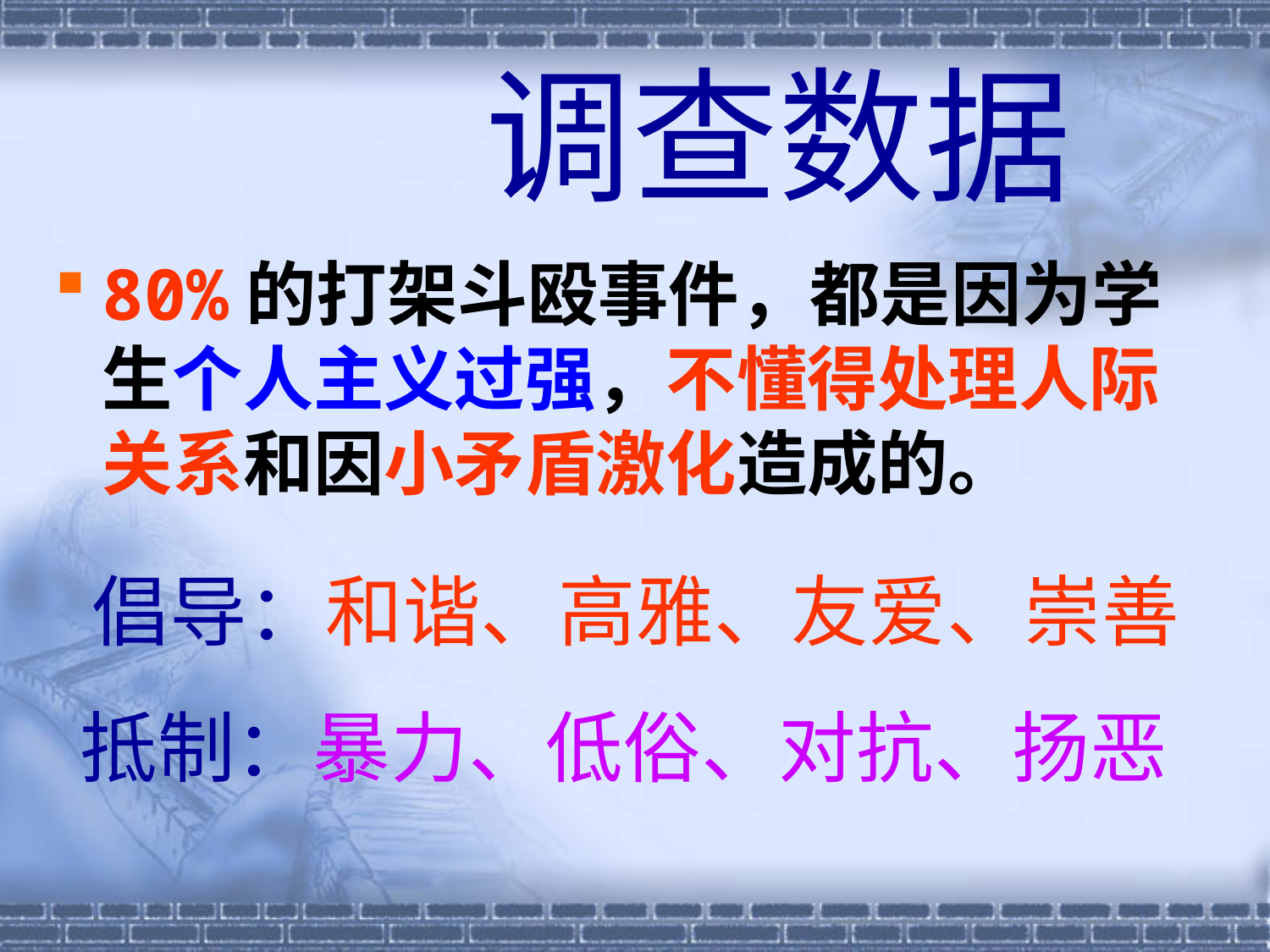

# 调查数据
80%的打架斗殴事件，都是因为学生个人主义过强，不懂得处理人际关系和因小矛盾激化造成的。
倡导：和谐、高雅、友爱、崇善
抵制：暴力、低俗、对抗、扬恶